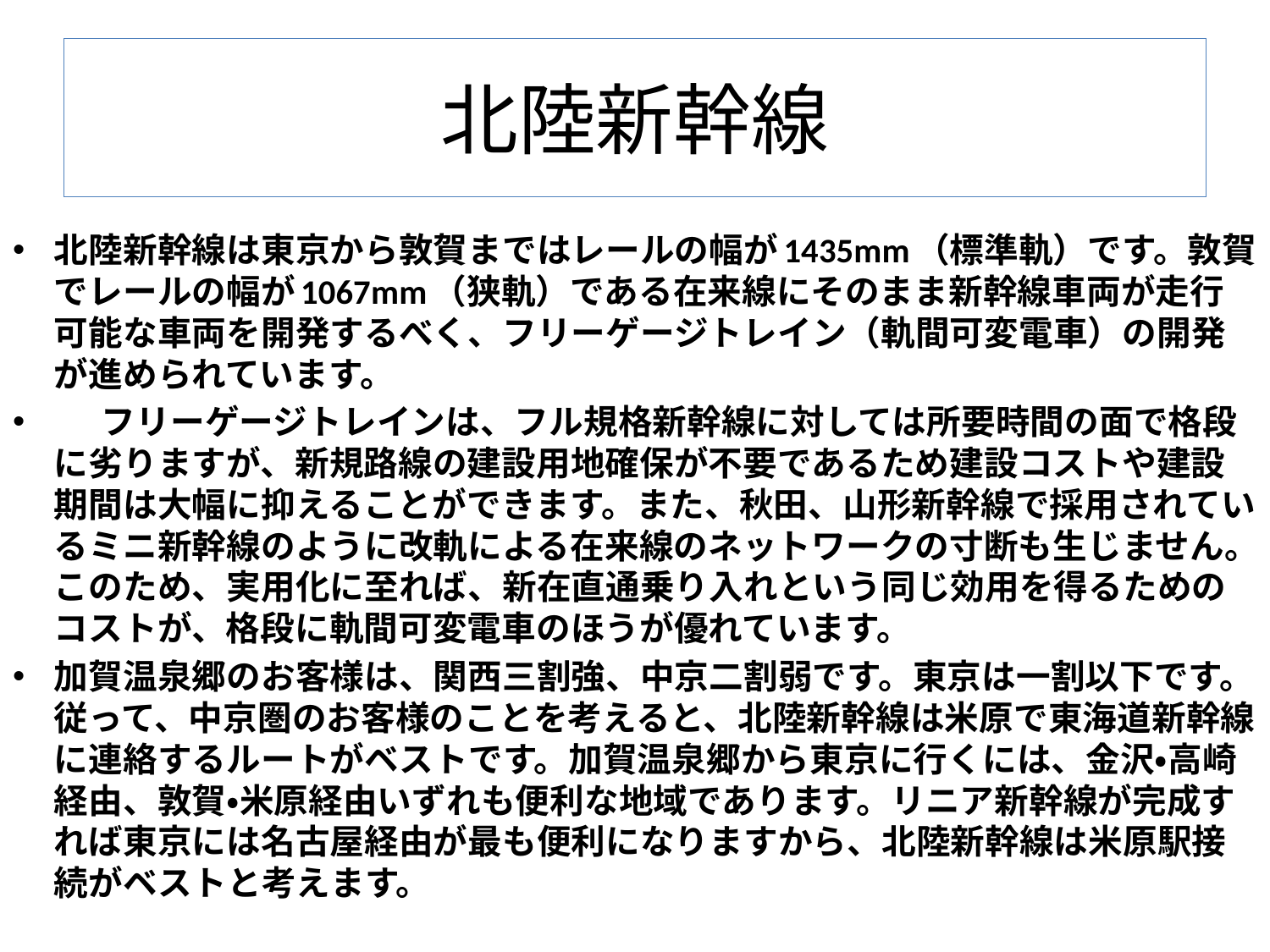

# 北陸新幹線
北陸新幹線は東京から敦賀まではレールの幅が1435mm（標準軌）です。敦賀でレールの幅が1067mm（狭軌）である在来線にそのまま新幹線車両が走行可能な車両を開発するべく、フリーゲージトレイン（軌間可変電車）の開発が進められています。
 　フリーゲージトレインは、フル規格新幹線に対しては所要時間の面で格段に劣りますが、新規路線の建設用地確保が不要であるため建設コストや建設期間は大幅に抑えることができます。また、秋田、山形新幹線で採用されているミニ新幹線のように改軌による在来線のネットワークの寸断も生じません。このため、実用化に至れば、新在直通乗り入れという同じ効用を得るためのコストが、格段に軌間可変電車のほうが優れています。
加賀温泉郷のお客様は、関西三割強、中京二割弱です。東京は一割以下です。従って、中京圏のお客様のことを考えると、北陸新幹線は米原で東海道新幹線に連絡するルートがベストです。加賀温泉郷から東京に行くには、金沢・高崎経由、敦賀・米原経由いずれも便利な地域であります。リニア新幹線が完成すれば東京には名古屋経由が最も便利になりますから、北陸新幹線は米原駅接続がベストと考えます。